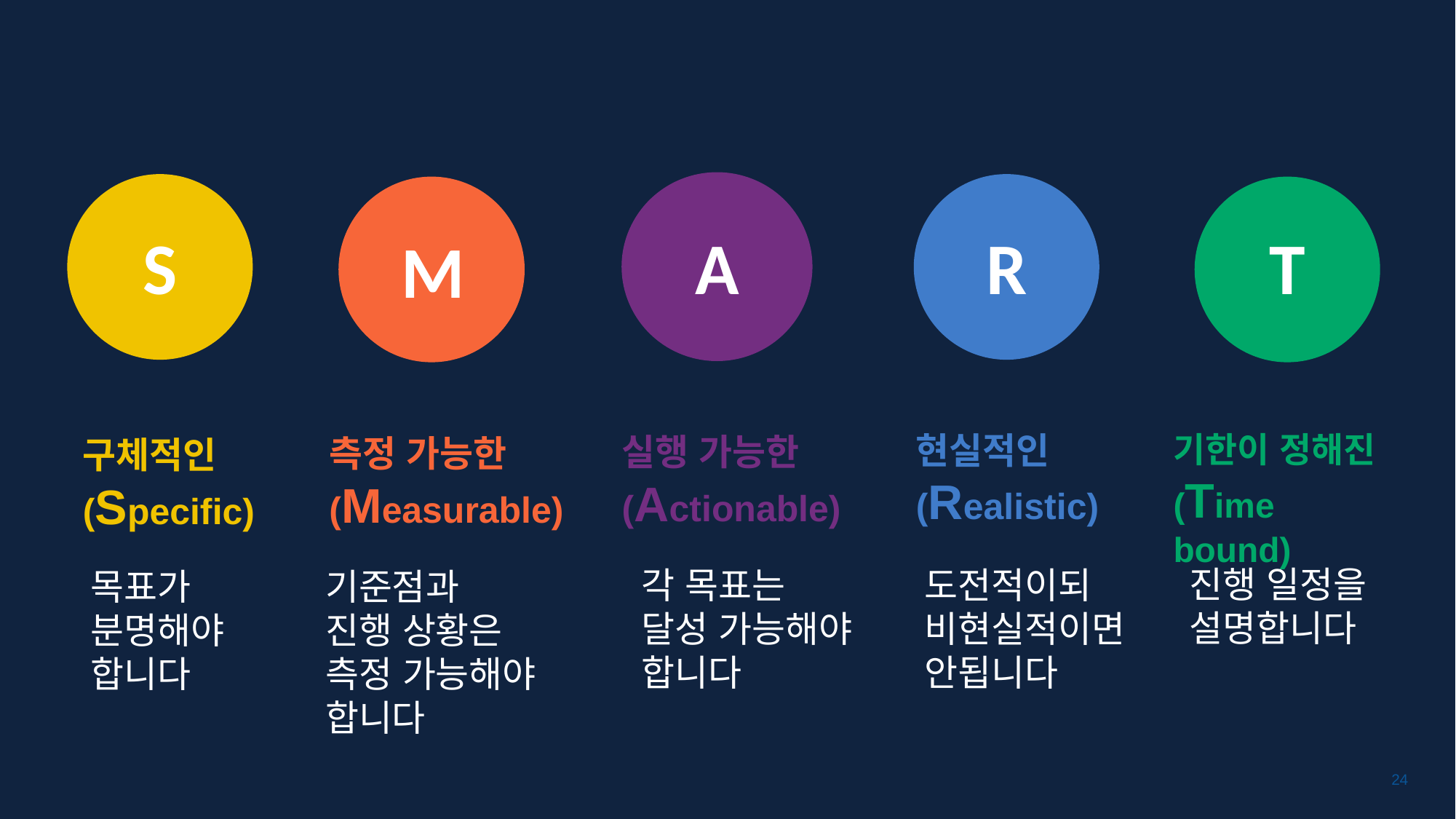

A

실행 가능한
(Actionable)
각 목표는
달성 가능해야 합니다

S
구체적인
(Specific)
목표가 분명해야 합니다

R
현실적인
(Realistic)
도전적이되 비현실적이면 안됩니다

M
측정 가능한
(Measurable)
기준점과
진행 상황은 측정 가능해야 합니다

T
기한이 정해진
(Time bound)
진행 일정을 설명합니다